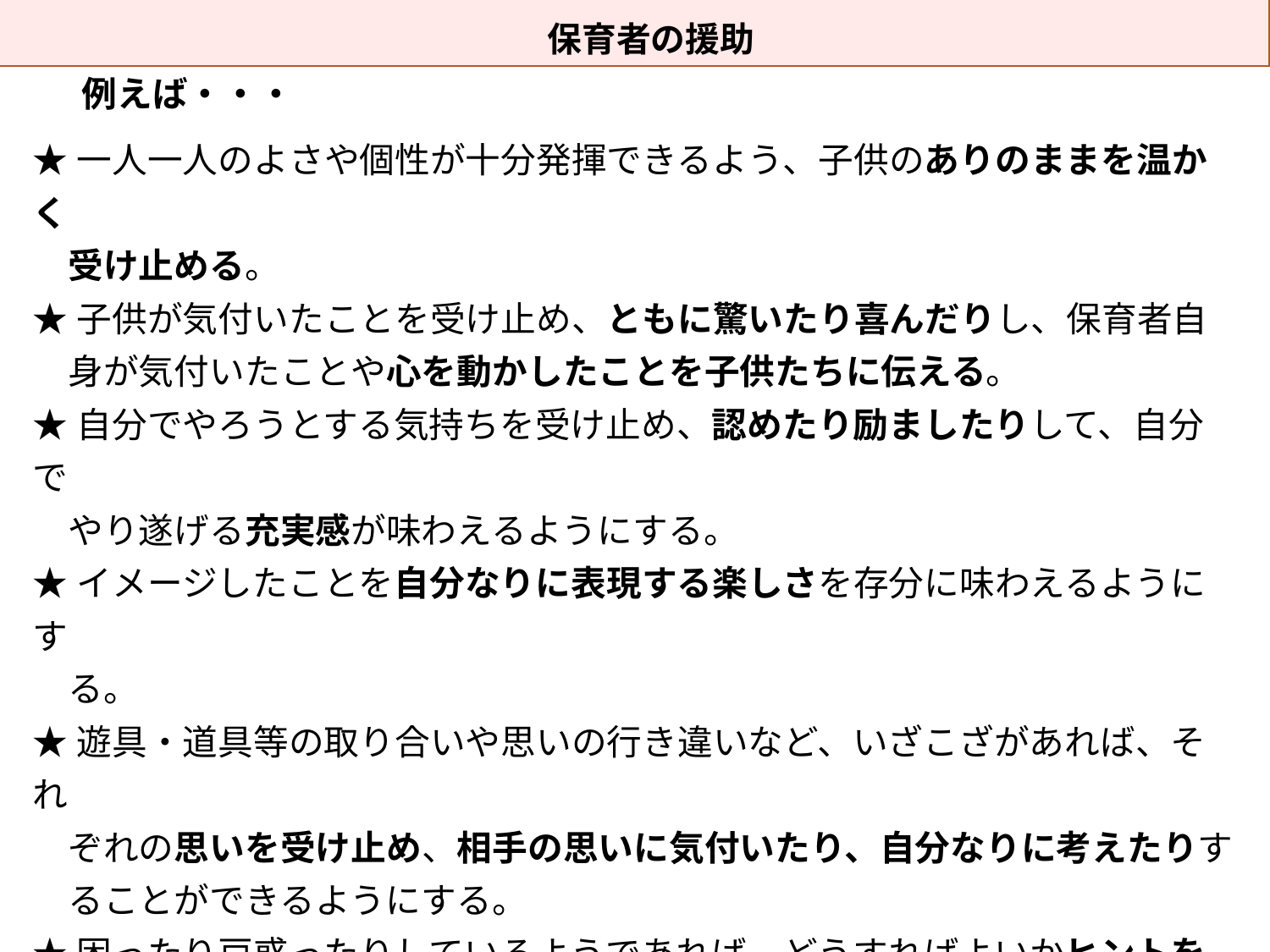

# 保育者の援助
　例えば・・・
★一人一人のよさや個性が十分発揮できるよう、子供のありのままを温かく
　受け止める。
★子供が気付いたことを受け止め、ともに驚いたり喜んだりし、保育者自
　身が気付いたことや心を動かしたことを子供たちに伝える。
★自分でやろうとする気持ちを受け止め、認めたり励ましたりして、自分で
　やり遂げる充実感が味わえるようにする。
★イメージしたことを自分なりに表現する楽しさを存分に味わえるようにす
　る。
★遊具・道具等の取り合いや思いの行き違いなど、いざこざがあれば、それ
　ぞれの思いを受け止め、相手の思いに気付いたり、自分なりに考えたりす
　ることができるようにする。
★困ったり戸惑ったりしているようであれば、どうすればよいかヒントを出
　したり一緒に考えたりする。
★遊びが見付からないようであれば、遊びを提案したり一緒に遊びを見付け
　たりして、自分なりの遊びに取り組めるようにする。　など